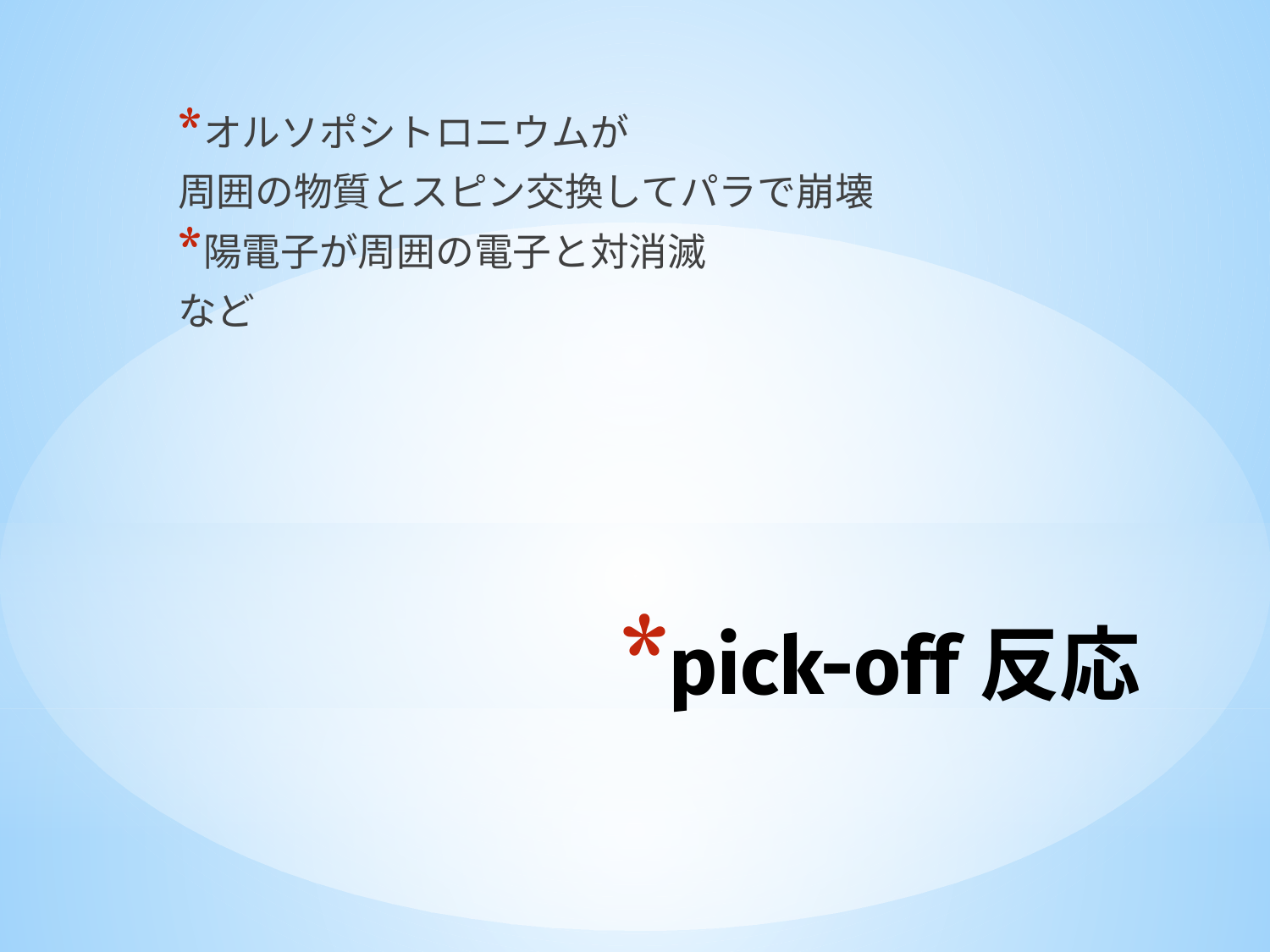

オルソポシトロニウムが
周囲の物質とスピン交換してパラで崩壊
陽電子が周囲の電子と対消滅
など

# pick-off反応